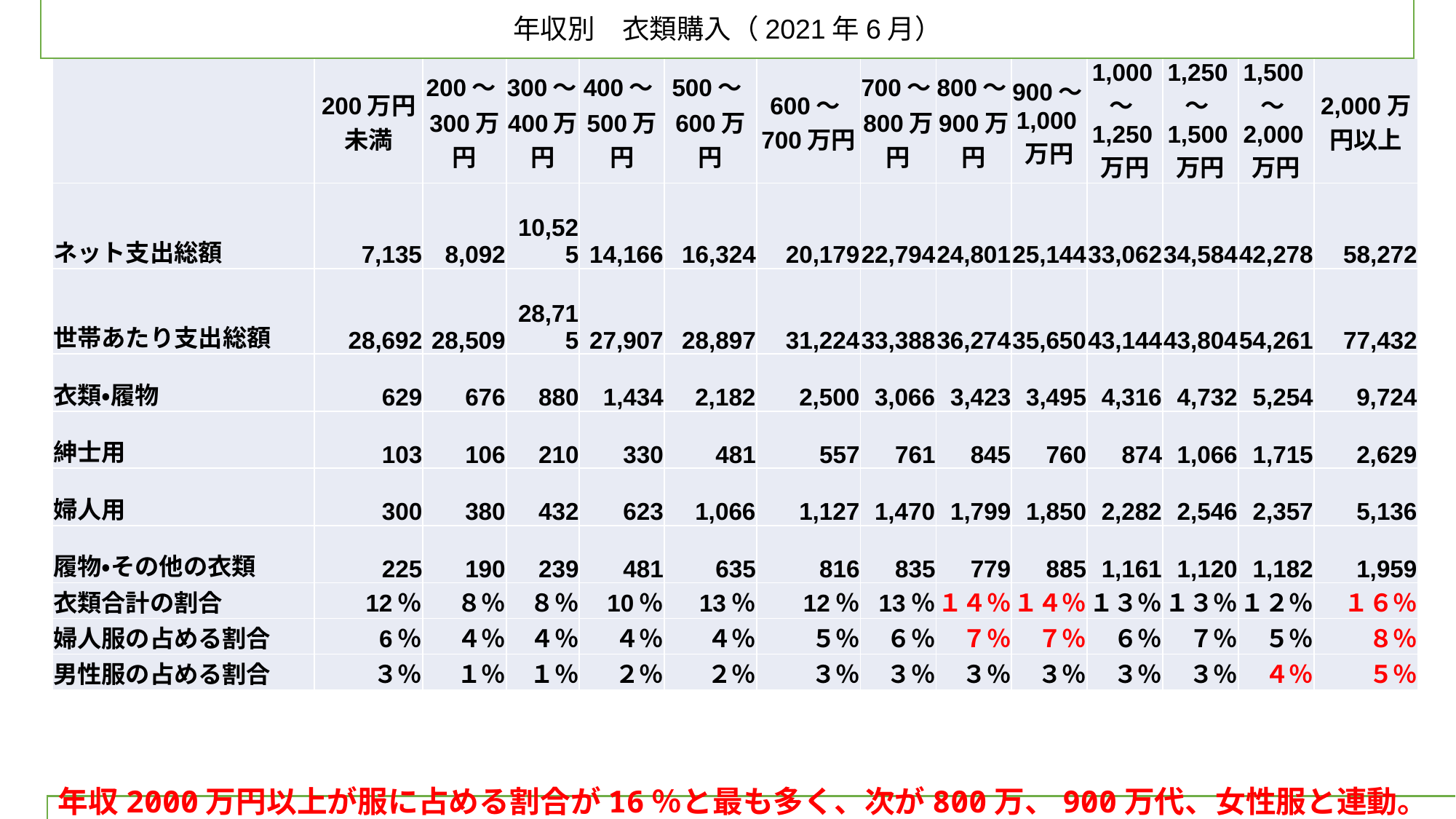

年収別　衣類購入（2021年6月）
|  | 200万円未満 | 200～300万円 | 300～400万円 | 400～500万円 | 500～600万円 | 600～700万円 | 700～800万円 | 800～900万円 | 900～1,000万円 | 1,000～1,250万円 | 1,250～1,500万円 | 1,500～2,000万円 | 2,000万円以上 |
| --- | --- | --- | --- | --- | --- | --- | --- | --- | --- | --- | --- | --- | --- |
| ネット支出総額 | 7,135 | 8,092 | 10,525 | 14,166 | 16,324 | 20,179 | 22,794 | 24,801 | 25,144 | 33,062 | 34,584 | 42,278 | 58,272 |
| 世帯あたり支出総額 | 28,692 | 28,509 | 28,715 | 27,907 | 28,897 | 31,224 | 33,388 | 36,274 | 35,650 | 43,144 | 43,804 | 54,261 | 77,432 |
| 衣類・履物 | 629 | 676 | 880 | 1,434 | 2,182 | 2,500 | 3,066 | 3,423 | 3,495 | 4,316 | 4,732 | 5,254 | 9,724 |
| 紳士用 | 103 | 106 | 210 | 330 | 481 | 557 | 761 | 845 | 760 | 874 | 1,066 | 1,715 | 2,629 |
| 婦人用 | 300 | 380 | 432 | 623 | 1,066 | 1,127 | 1,470 | 1,799 | 1,850 | 2,282 | 2,546 | 2,357 | 5,136 |
| 履物・その他の衣類 | 225 | 190 | 239 | 481 | 635 | 816 | 835 | 779 | 885 | 1,161 | 1,120 | 1,182 | 1,959 |
| 衣類合計の割合 | 12％ | ８％ | ８％ | 10％ | 13％ | 12％ | 13％ | １４％ | １４％ | １３％ | １３％ | １２％ | １６％ |
| 婦人服の占める割合 | 6％ | ４％ | ４％ | ４％ | ４％ | ５％ | ６％ | ７％ | ７％ | ６％ | ７％ | ５％ | ８％ |
| 男性服の占める割合 | ３％ | １％ | １％ | ２％ | ２％ | ３％ | ３％ | ３％ | ３％ | ３％ | ３％ | ４％ | ５％ |
年収2000万円以上が服に占める割合が16％と最も多く、次が800万、900万代、女性服と連動。
金額では全世代で女性は男性の2倍。男性は1500万以上大きな差